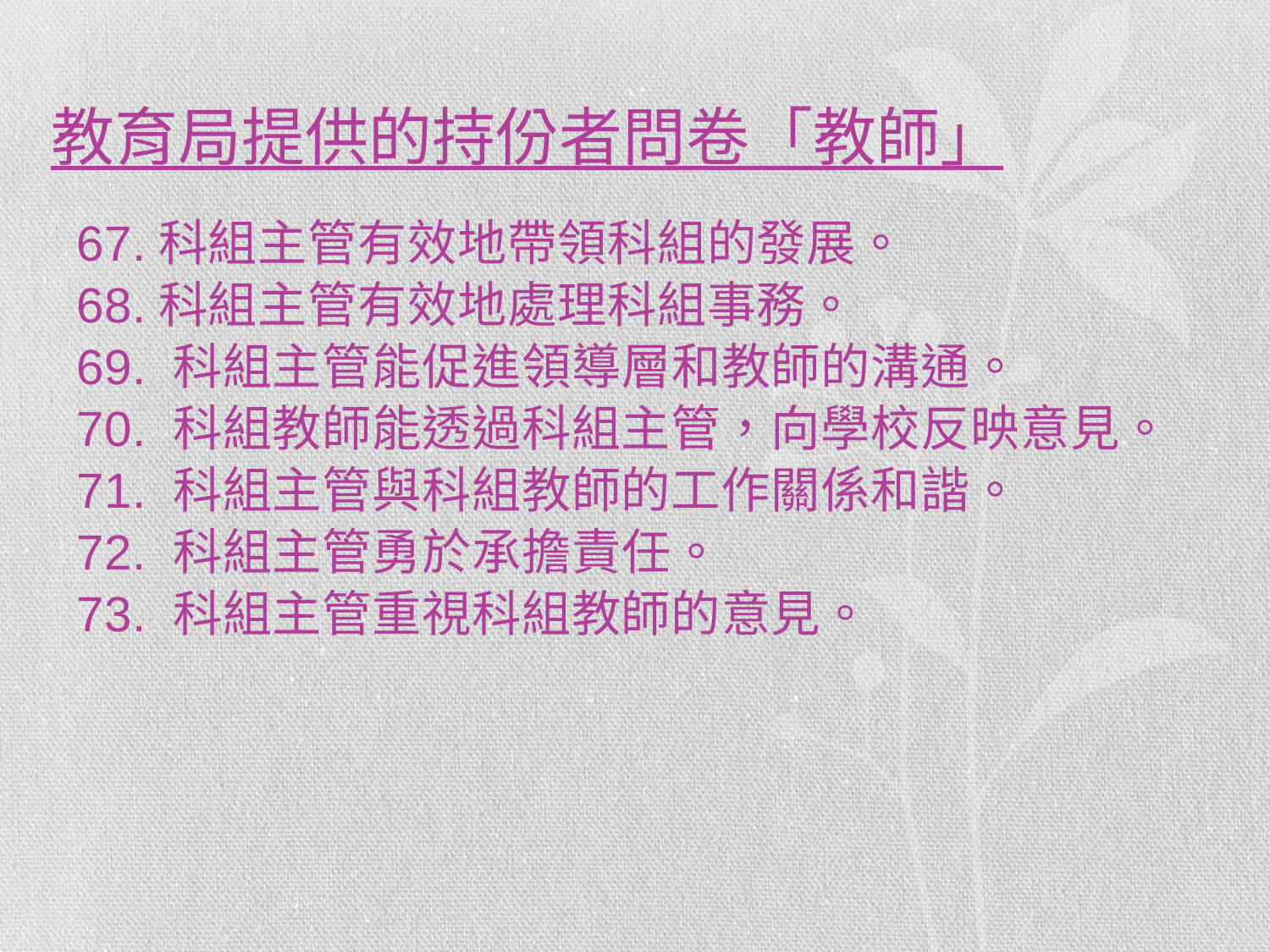

# 教育局提供的持份者問卷「教師」
67.科組主管有效地帶領科組的發展。
68.科組主管有效地處理科組事務。
69. 科組主管能促進領導層和教師的溝通。
70. 科組教師能透過科組主管，向學校反映意見。
71. 科組主管與科組教師的工作關係和諧。
72. 科組主管勇於承擔責任。
73. 科組主管重視科組教師的意見。